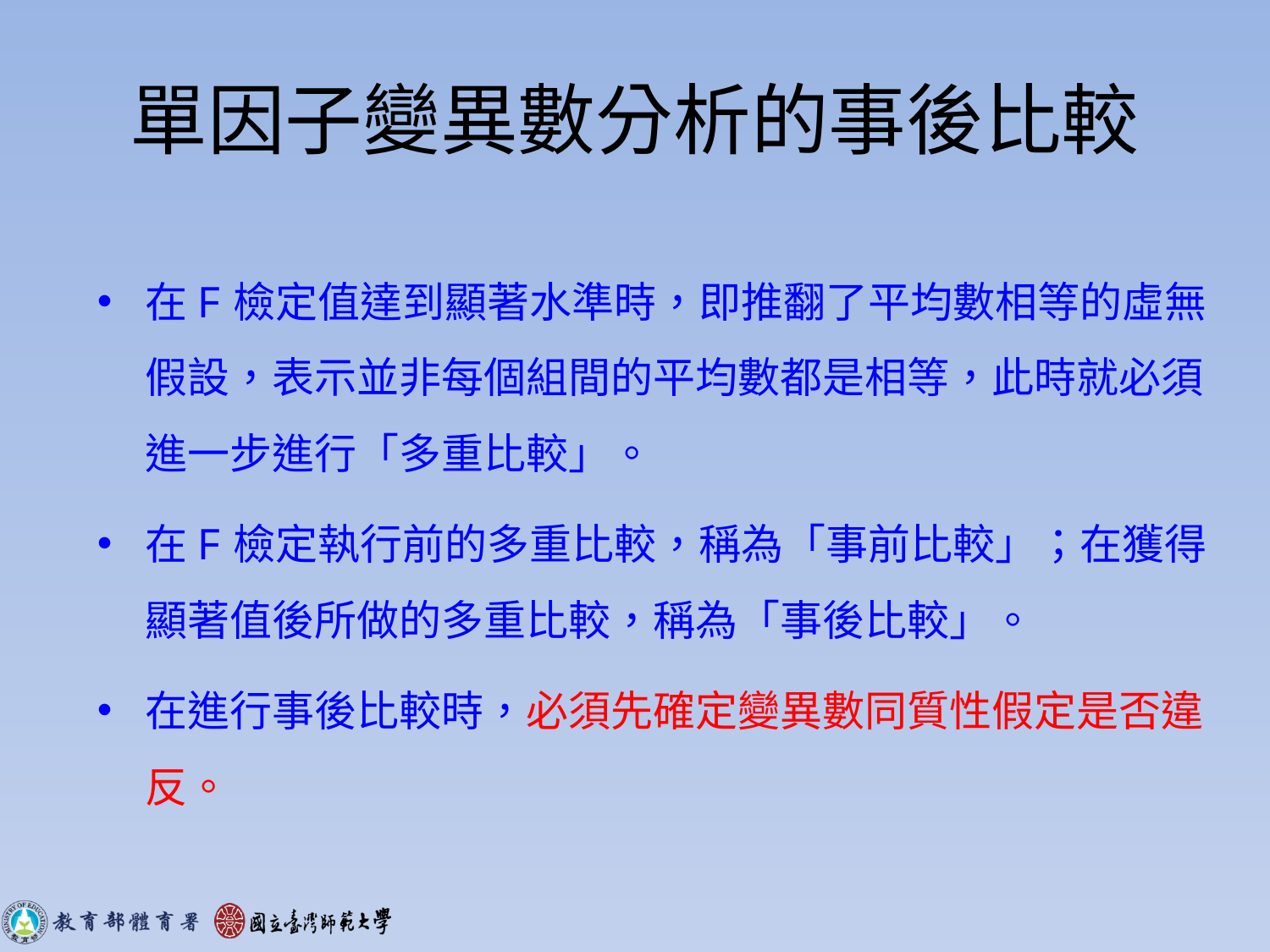

# 單因子變異數分析的事後比較

在F檢定值達到顯著水準時，即推翻了平均數相等的虛無假設，表示並非每個組間的平均數都是相等，此時就必須進一步進行「多重比較」。
在F檢定執行前的多重比較，稱為「事前比較」；在獲得顯著值後所做的多重比較，稱為「事後比較」。
在進行事後比較時，必須先確定變異數同質性假定是否違反。